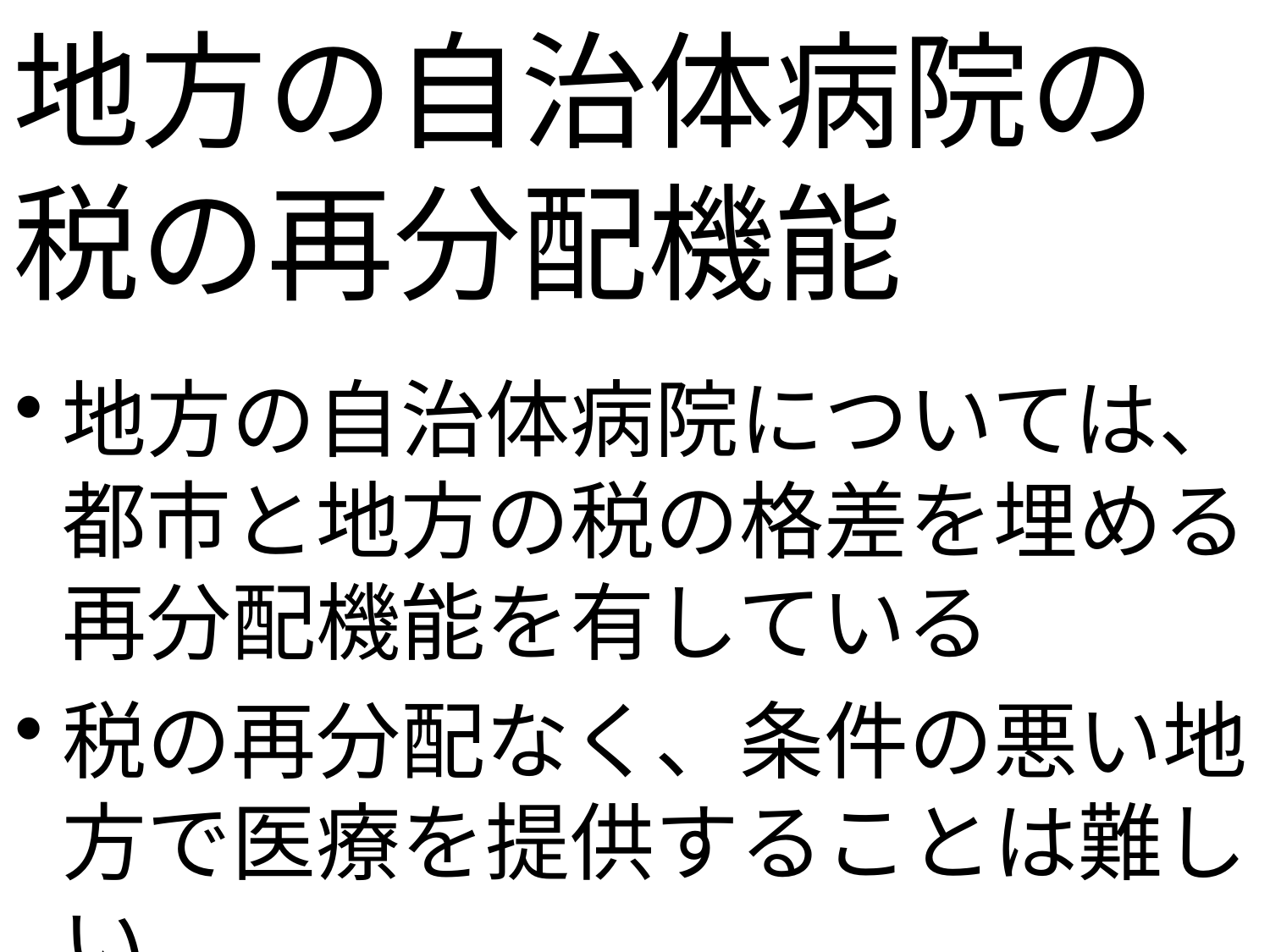

# 地方の自治体病院の 税の再分配機能
地方の自治体病院については、都市と地方の税の格差を埋める再分配機能を有している
税の再分配なく、条件の悪い地方で医療を提供することは難しい